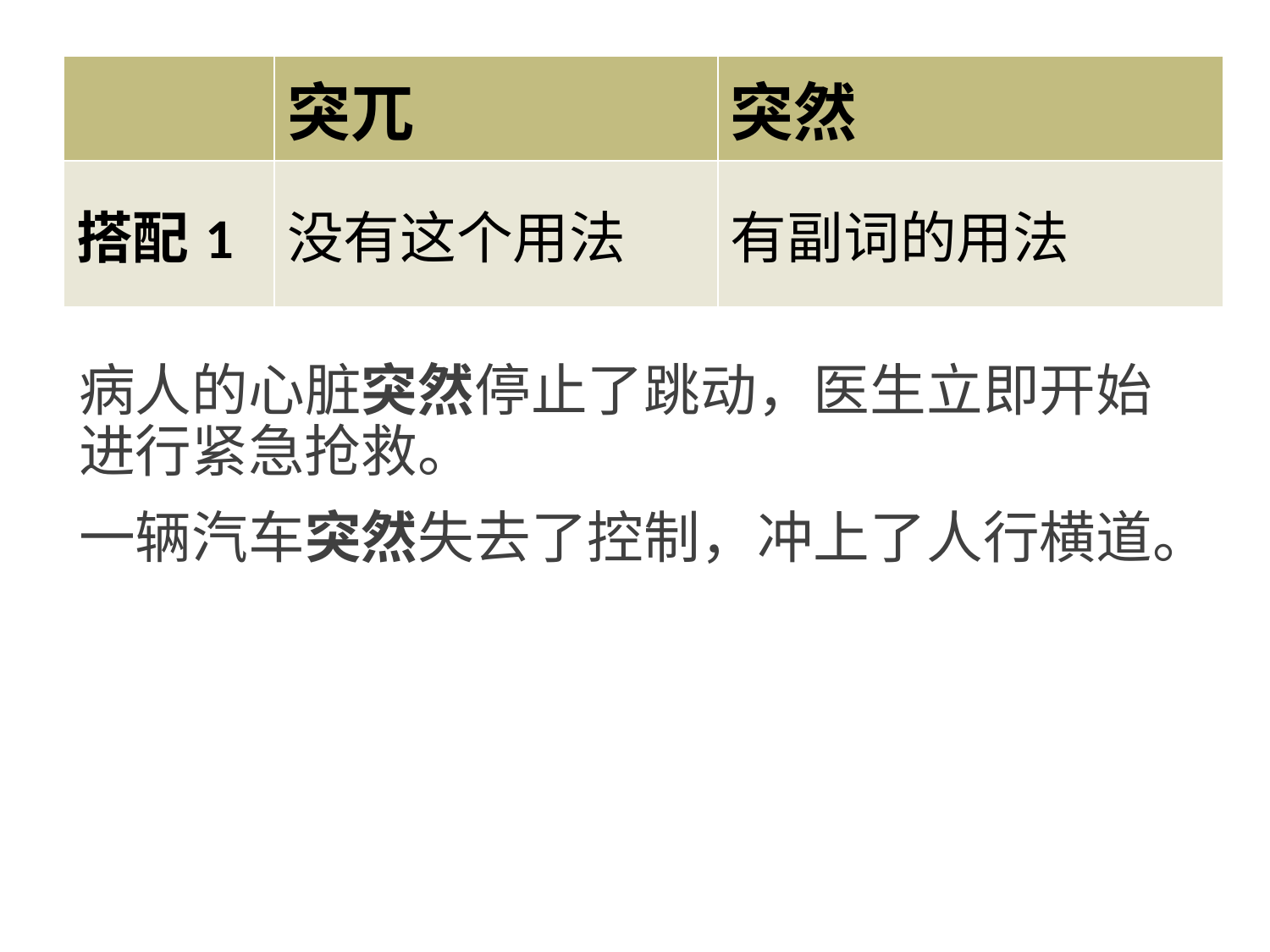

|  | 突兀 | 突然 |
| --- | --- | --- |
| 搭配1 | 没有这个用法 | 有副词的用法 |
病人的心脏突然停止了跳动，医生立即开始进行紧急抢救。
一辆汽车突然失去了控制，冲上了人行横道。